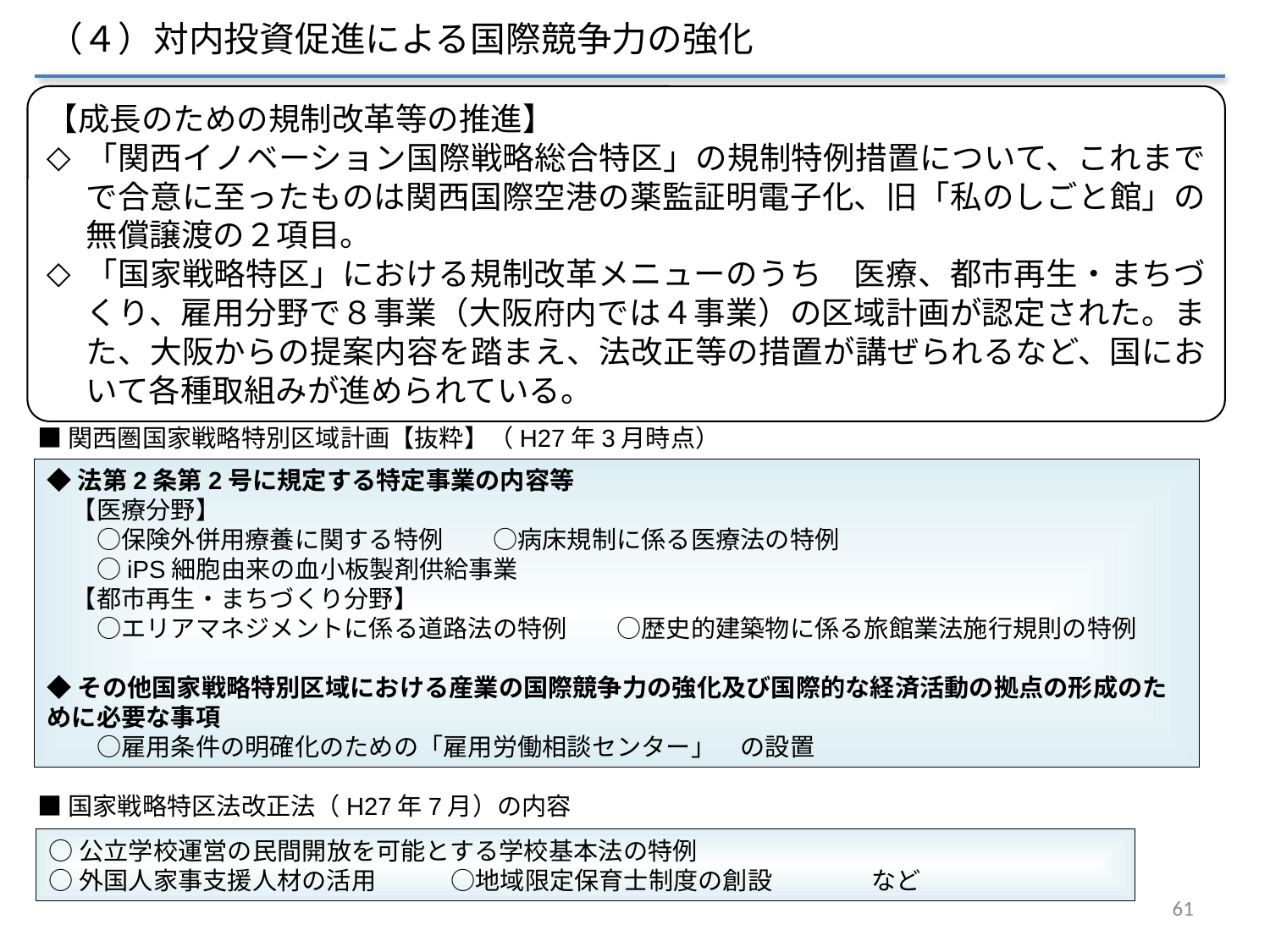

（４）対内投資促進による国際競争力の強化
【成長のための規制改革等の推進】
「関西イノベーション国際戦略総合特区」の規制特例措置について、これまでで合意に至ったものは関西国際空港の薬監証明電子化、旧「私のしごと館」の無償譲渡の２項目。
「国家戦略特区」における規制改革メニューのうち　医療、都市再生・まちづくり、雇用分野で８事業（大阪府内では４事業）の区域計画が認定された。また、大阪からの提案内容を踏まえ、法改正等の措置が講ぜられるなど、国において各種取組みが進められている。
■関西圏国家戦略特別区域計画【抜粋】（H27年3月時点）
◆法第2条第2号に規定する特定事業の内容等
　【医療分野】
　　○保険外併用療養に関する特例　　○病床規制に係る医療法の特例
　　○iPS細胞由来の血小板製剤供給事業
　【都市再生・まちづくり分野】
　　○エリアマネジメントに係る道路法の特例　　○歴史的建築物に係る旅館業法施行規則の特例

◆その他国家戦略特別区域における産業の国際競争力の強化及び国際的な経済活動の拠点の形成のために必要な事項
　　○雇用条件の明確化のための「雇用労働相談センター」　の設置
■国家戦略特区法改正法（H27年7月）の内容
○公立学校運営の民間開放を可能とする学校基本法の特例
○外国人家事支援人材の活用　　　○地域限定保育士制度の創設　　　　など
61